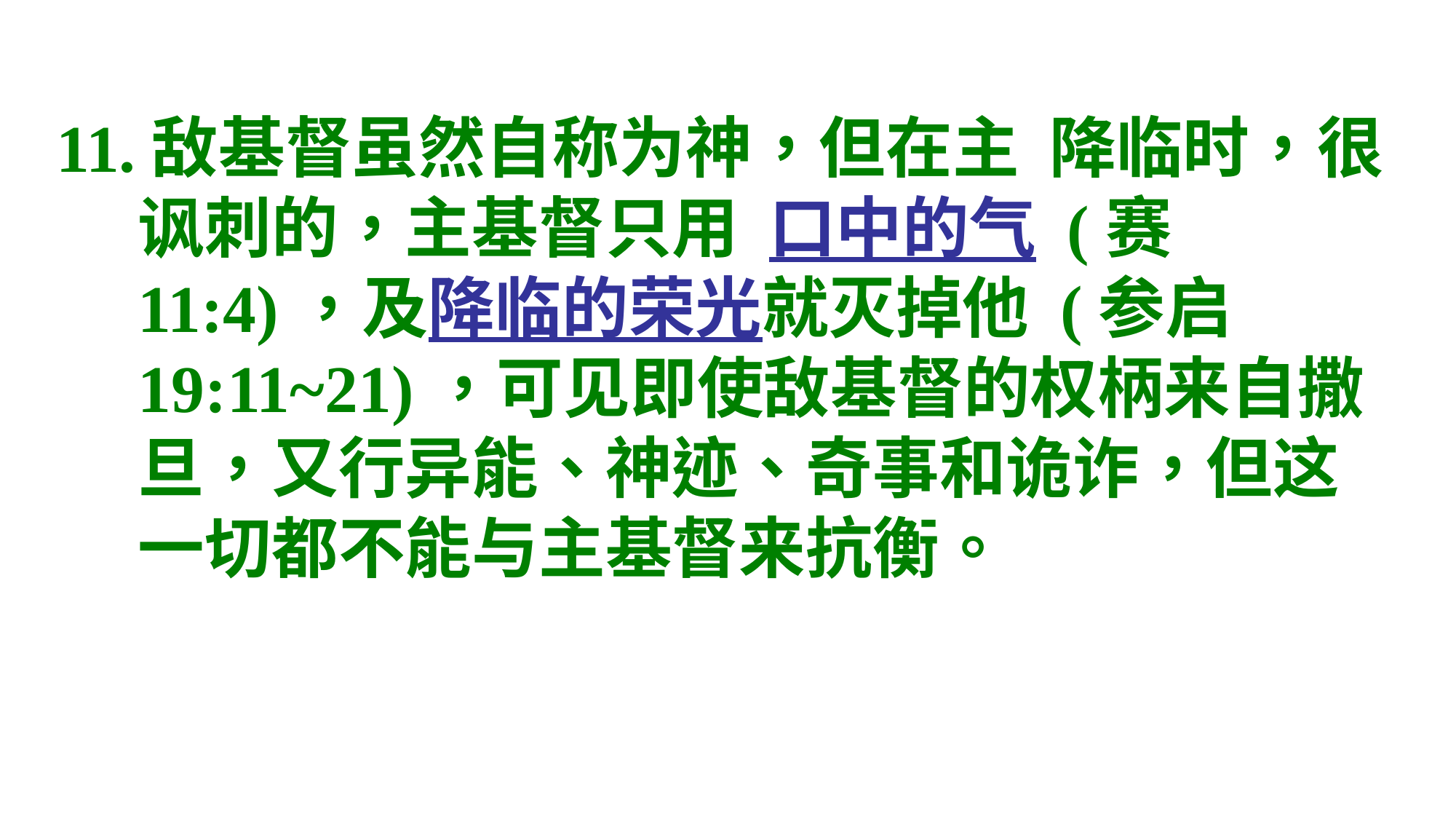

11.敌基督虽然自称为神，但在主  降临时，很讽刺的，主基督只用  口中的气 (赛11:4)，及降临的荣光就灭掉他 (参启19:11~21)，可见即使敌基督的权柄来自撒旦，又行异能、神迹、奇事和诡诈，但这一切都不能与主基督来抗衡。